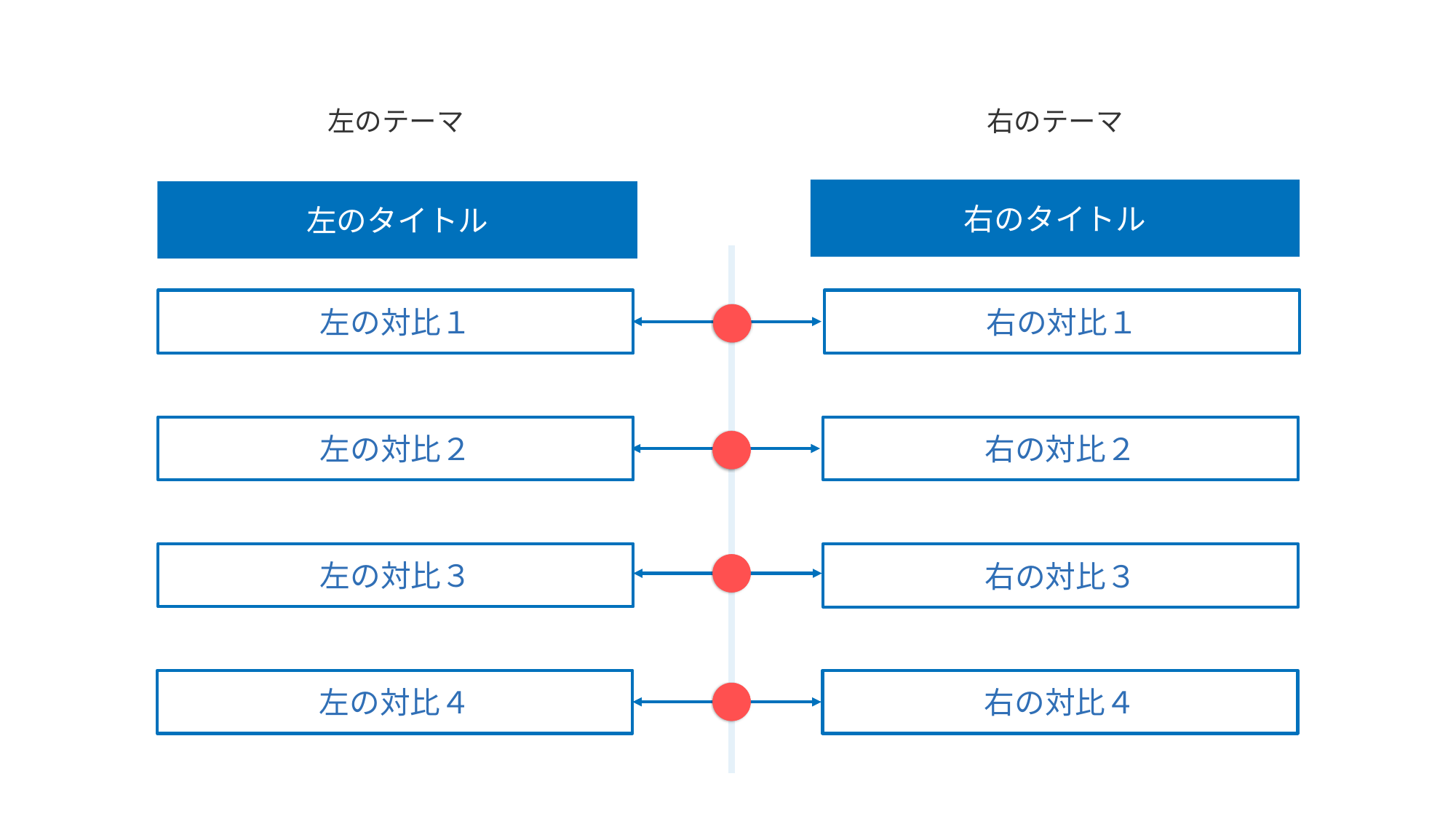

左のテーマ
右のテーマ
右のタイトル
左のタイトル

左の対比１
右の対比１

左の対比２
右の対比２

左の対比３
右の対比３

左の対比４
右の対比４